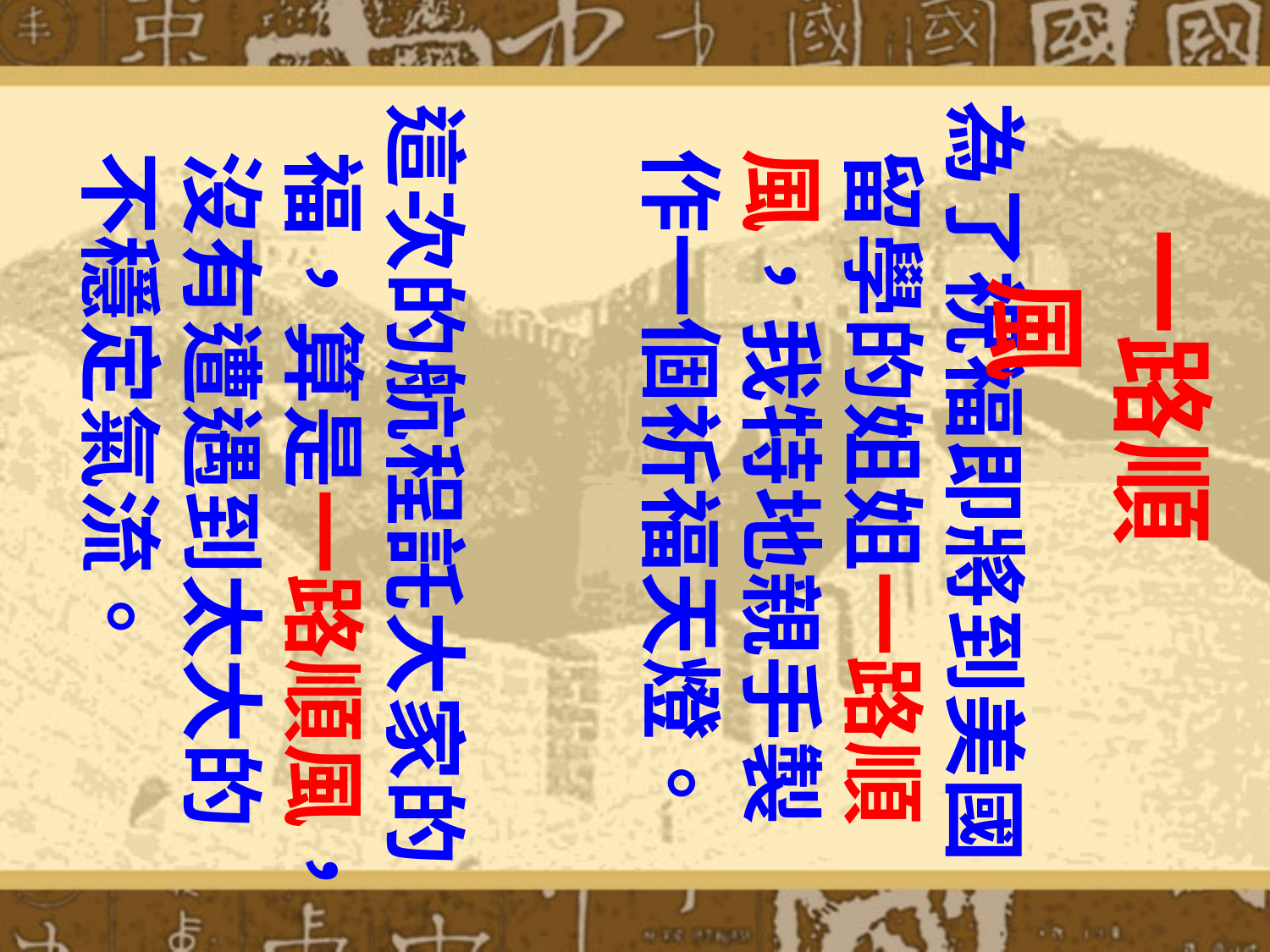

為了祝福即將到美國留學的姐姐一路順風，我特地親手製作一個祈福天燈。
這次的航程託大家的福，算是一路順風，沒有遭遇到太大的不穩定氣流。
一路順風